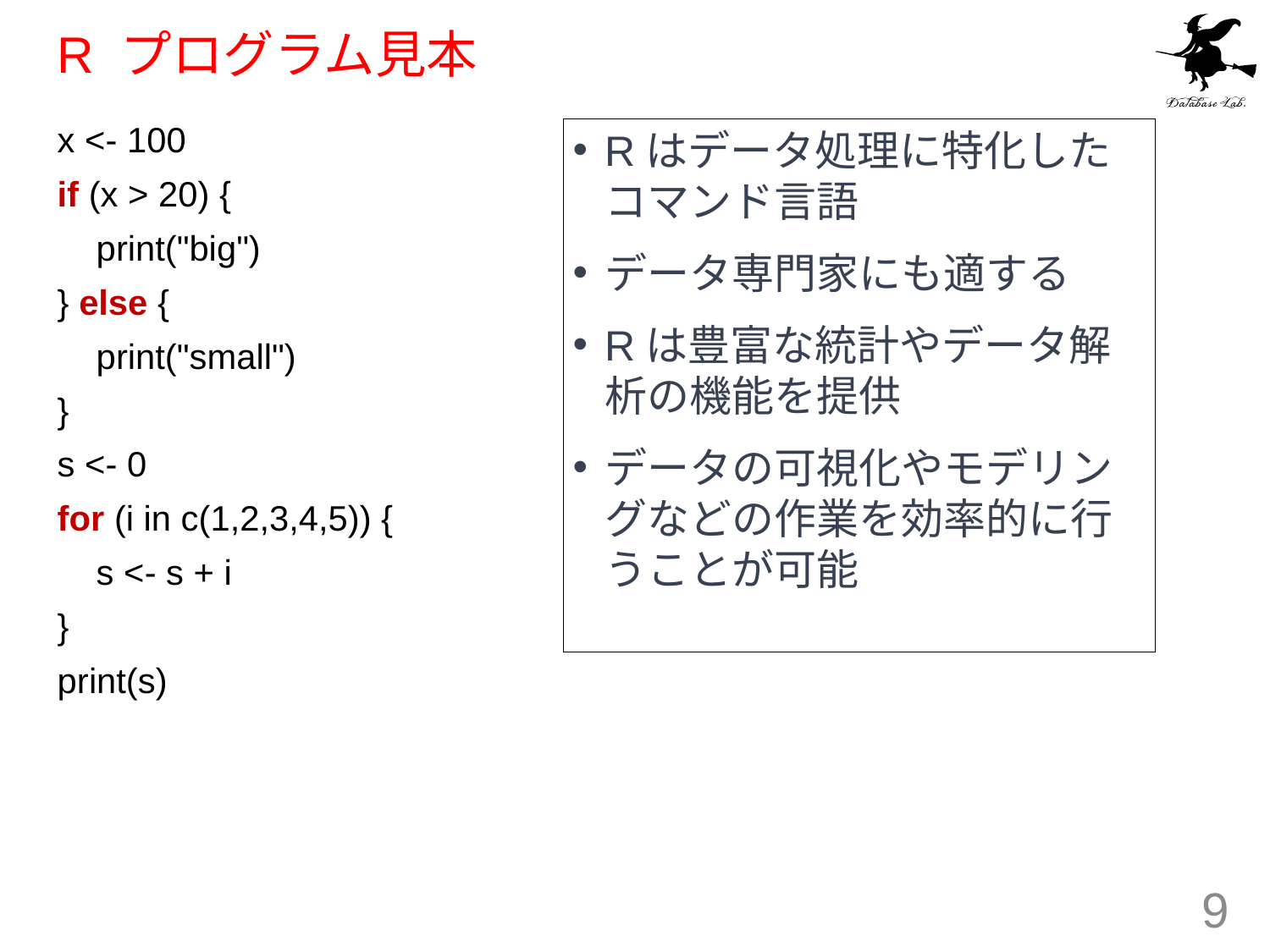

# R プログラム見本
x <- 100
if (x > 20) {
    print("big")
} else {
    print("small")
}
s <- 0
for (i in c(1,2,3,4,5)) {
    s <- s + i
}
print(s)
Rはデータ処理に特化したコマンド言語
データ専門家にも適する
Rは豊富な統計やデータ解析の機能を提供
データの可視化やモデリングなどの作業を効率的に行うことが可能
9